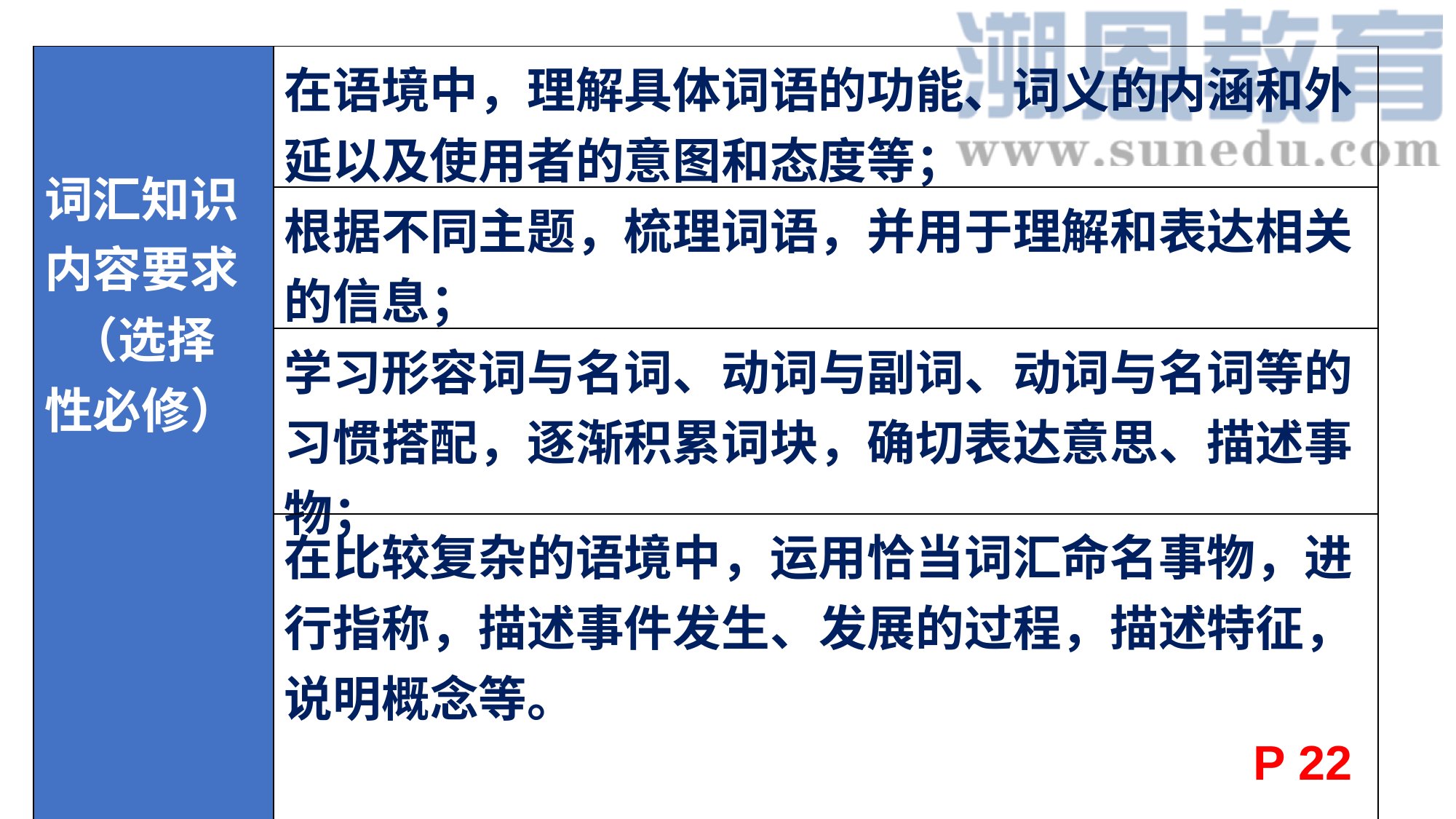

| 词汇知识内容要求 （选择性必修） | 在语境中，理解具体词语的功能、词义的内涵和外延以及使用者的意图和态度等； |
| --- | --- |
|  | 根据不同主题，梳理词语，并用于理解和表达相关的信息； |
|  | 学习形容词与名词、动词与副词、动词与名词等的习惯搭配，逐渐积累词块，确切表达意思、描述事物； |
|  | 在比较复杂的语境中，运用恰当词汇命名事物，进行指称，描述事件发生、发展的过程，描述特征，说明概念等。 |
P 22